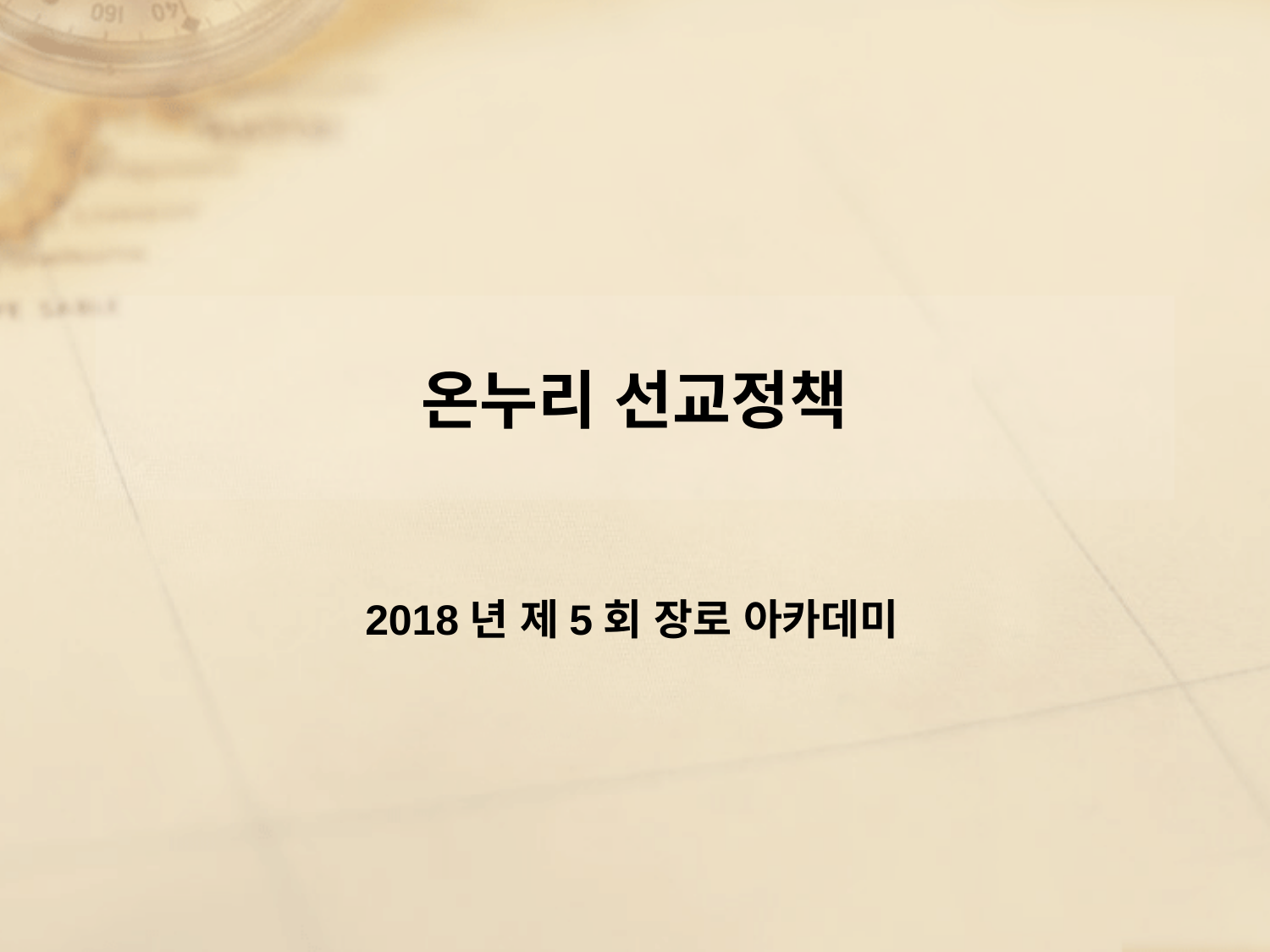

# 온누리 선교정책
2018년 제5회 장로 아카데미